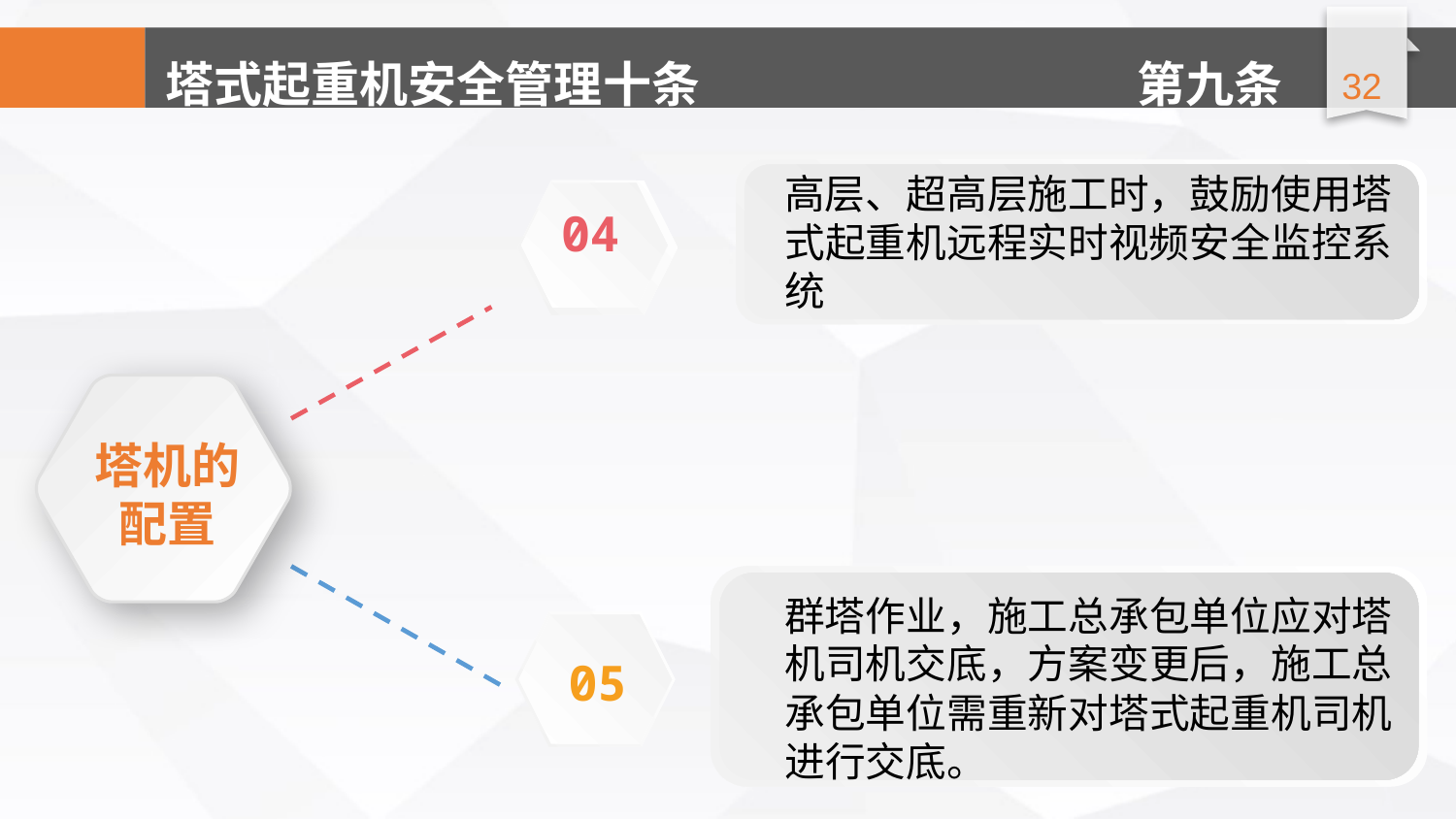

延时符
第九条
高层、超高层施工时，鼓励使用塔式起重机远程实时视频安全监控系统

04

塔机的
配置

群塔作业，施工总承包单位应对塔机司机交底，方案变更后，施工总承包单位需重新对塔式起重机司机进行交底。

05